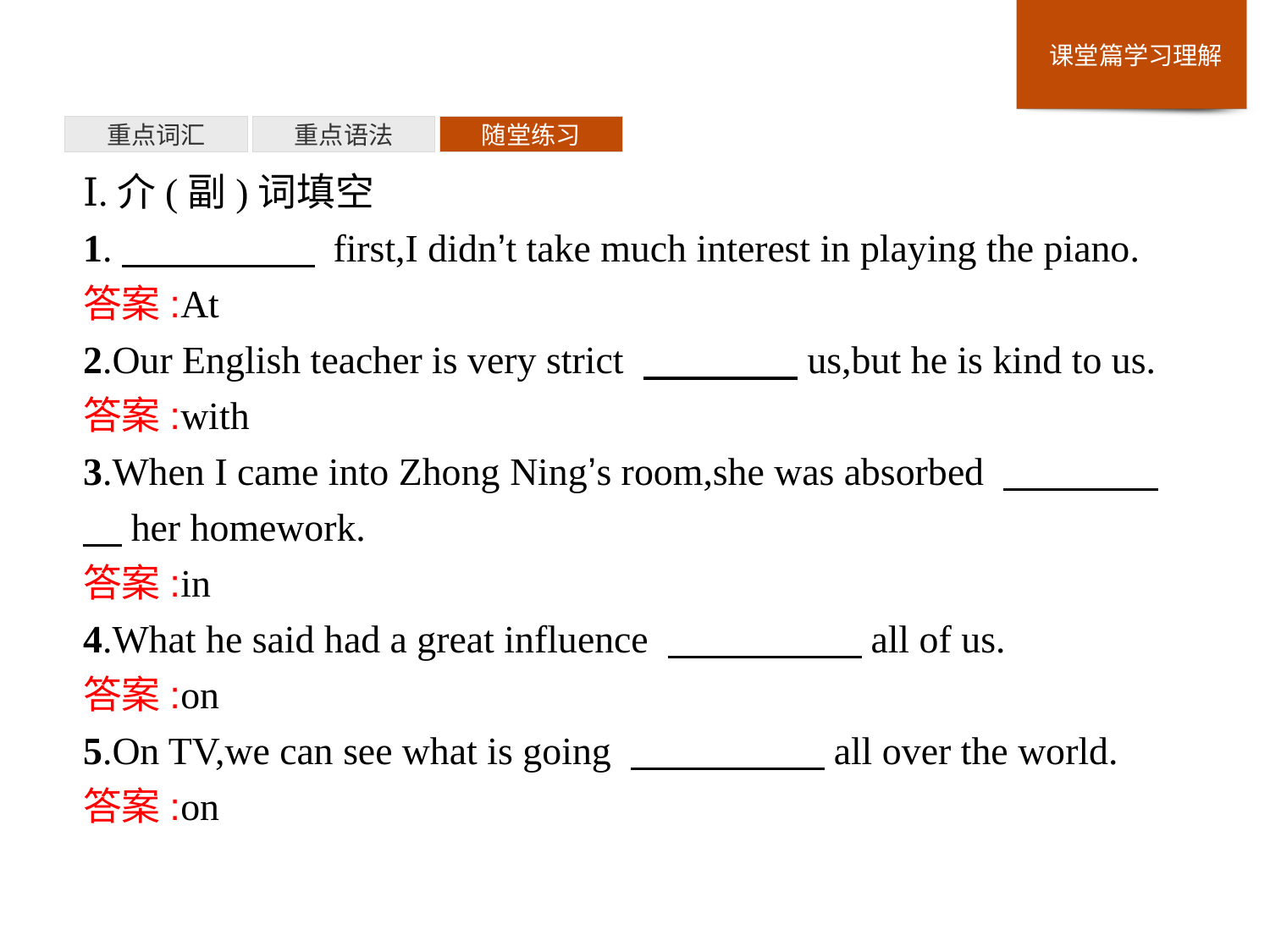

重点词汇
重点语法
随堂练习
Ⅰ.介(副)词填空
1.　　　　　 first,I didn’t take much interest in playing the piano.
答案:At
2.Our English teacher is very strict 　　　　us,but he is kind to us.
答案:with
3.When I came into Zhong Ning’s room,she was absorbed 　　　　　her homework.
答案:in
4.What he said had a great influence 　　　　　all of us.
答案:on
5.On TV,we can see what is going 　　　　　all over the world.
答案:on